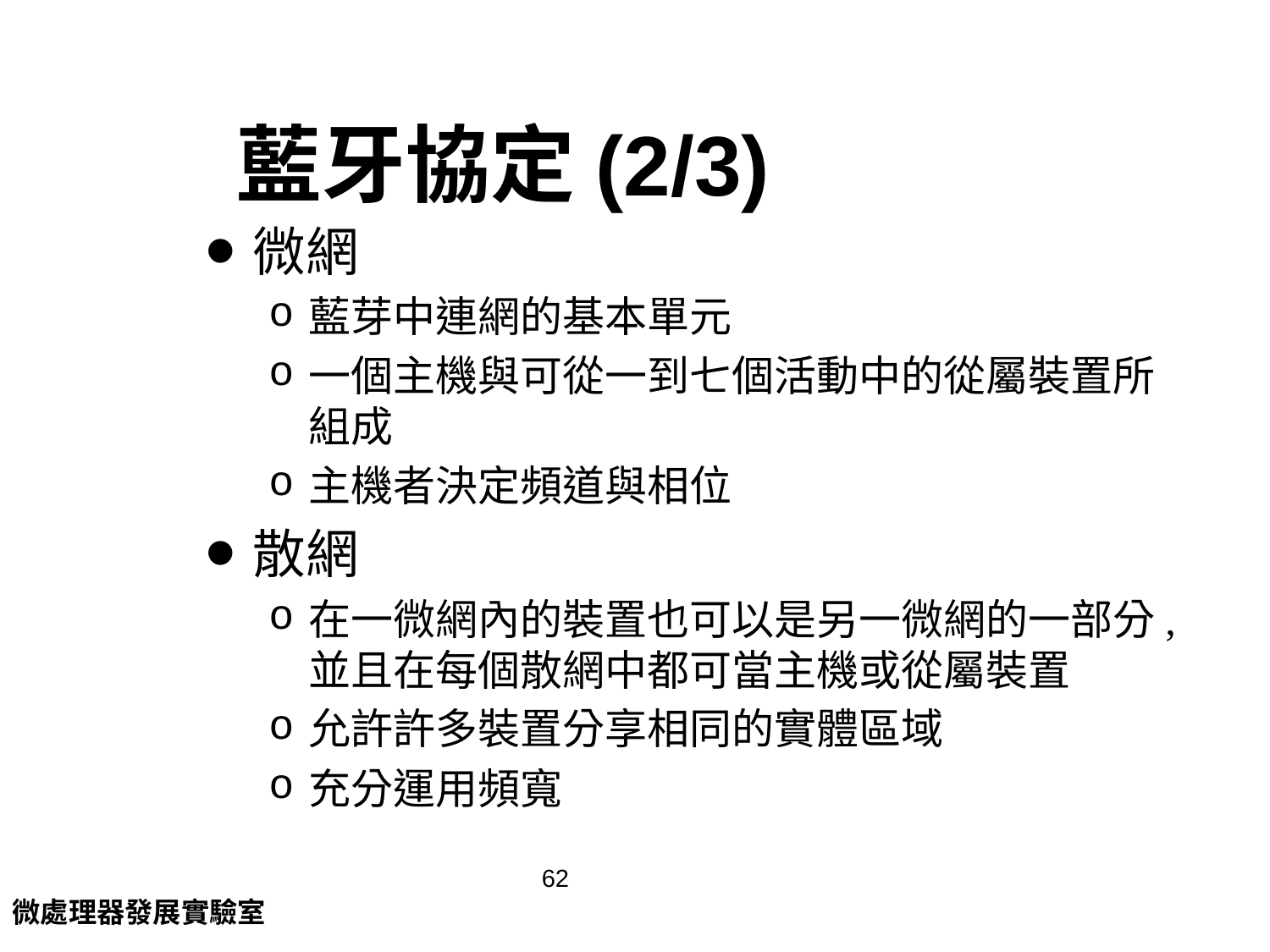

# 藍牙協定(2/3)
微網
藍芽中連網的基本單元
一個主機與可從一到七個活動中的從屬裝置所組成
主機者決定頻道與相位
散網
在一微網內的裝置也可以是另一微網的一部分,並且在每個散網中都可當主機或從屬裝置
允許許多裝置分享相同的實體區域
充分運用頻寬

62
微處理器發展實驗室